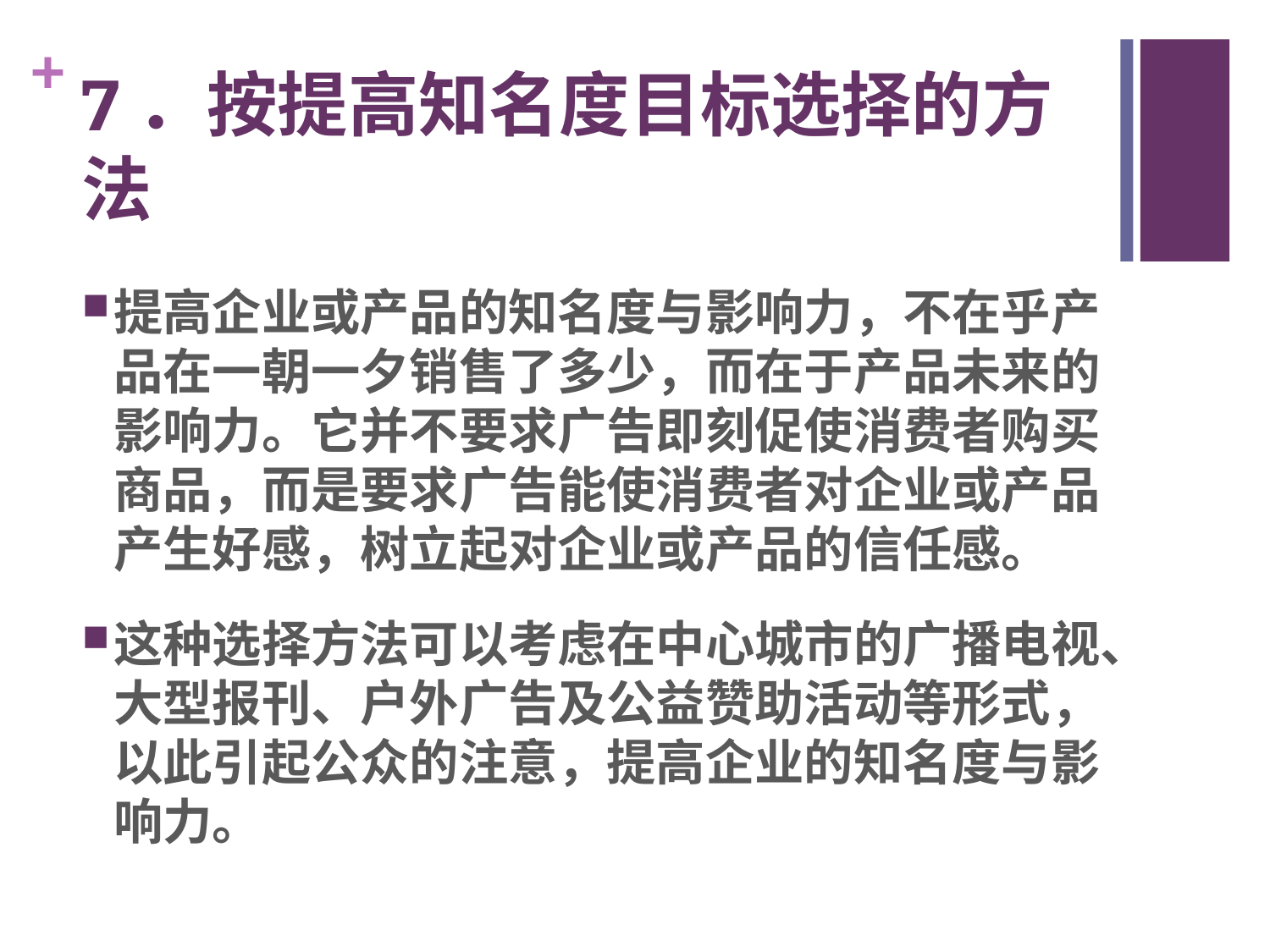

# 7．按提高知名度目标选择的方法
提高企业或产品的知名度与影响力，不在乎产品在一朝一夕销售了多少，而在于产品未来的影响力。它并不要求广告即刻促使消费者购买商品，而是要求广告能使消费者对企业或产品产生好感，树立起对企业或产品的信任感。
这种选择方法可以考虑在中心城市的广播电视、大型报刊、户外广告及公益赞助活动等形式，以此引起公众的注意，提高企业的知名度与影响力。